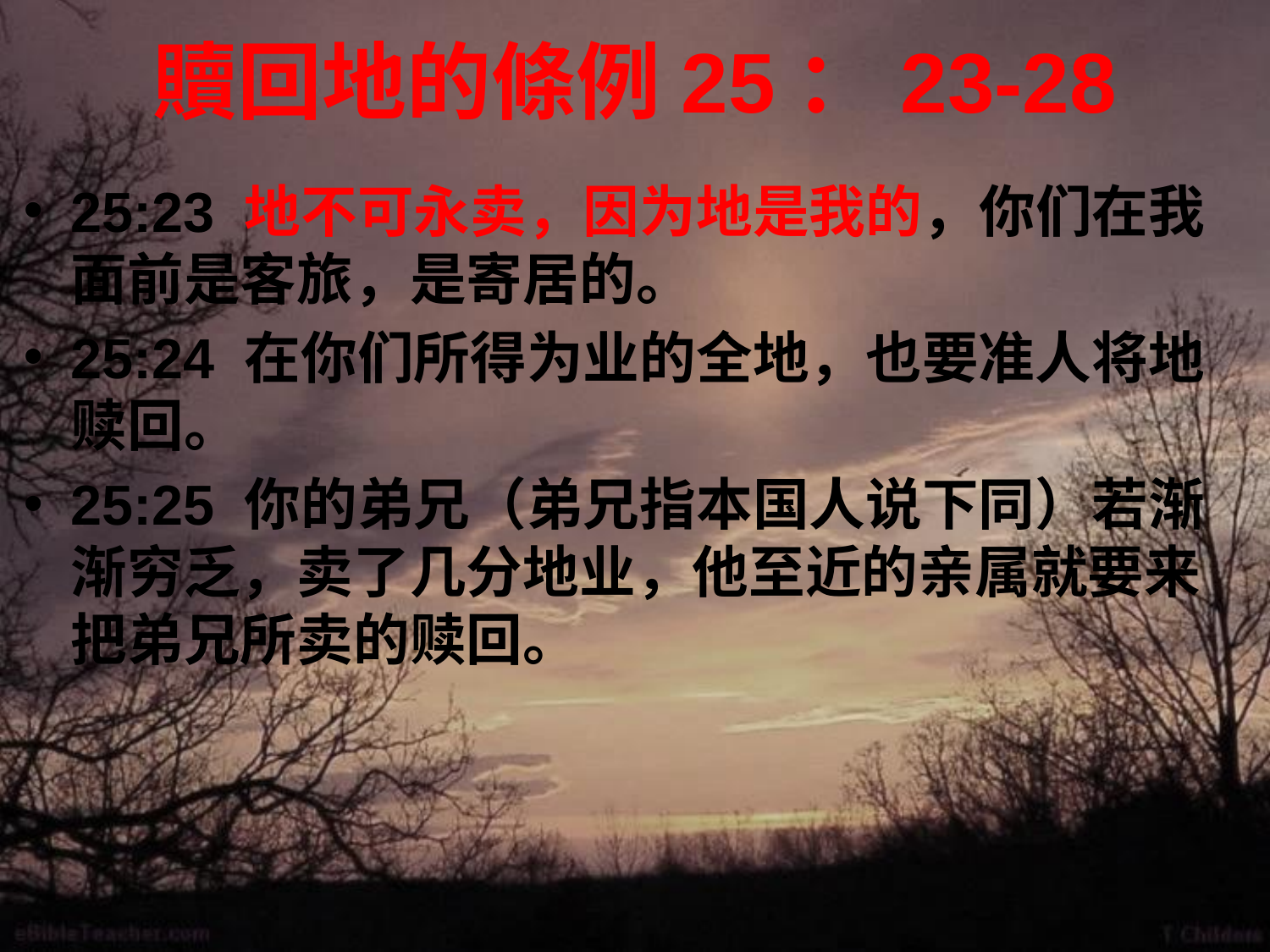

# 贖回地的條例25：23-28
25:23 地不可永卖，因为地是我的，你们在我面前是客旅，是寄居的。
25:24 在你们所得为业的全地，也要准人将地赎回。
25:25 你的弟兄（弟兄指本国人说下同）若渐渐穷乏，卖了几分地业，他至近的亲属就要来把弟兄所卖的赎回。